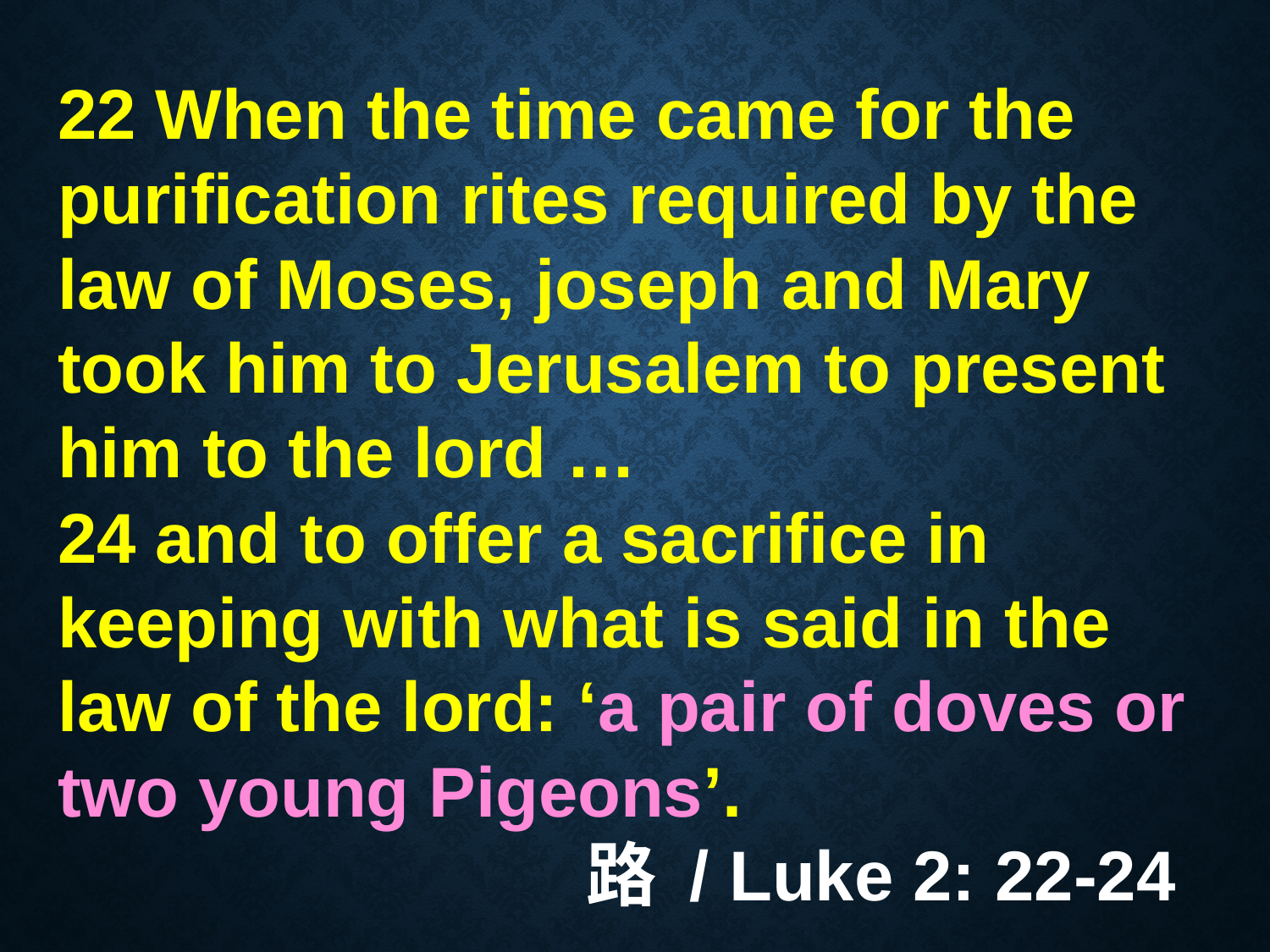

# 22 When the time came for the purification rites required by the law of Moses, joseph and Mary took him to Jerusalem to present him to the lord … 24 and to offer a sacrifice in keeping with what is said in the law of the lord: ‘a pair of doves or two young Pigeons’. 路 / luke 2: 22-24